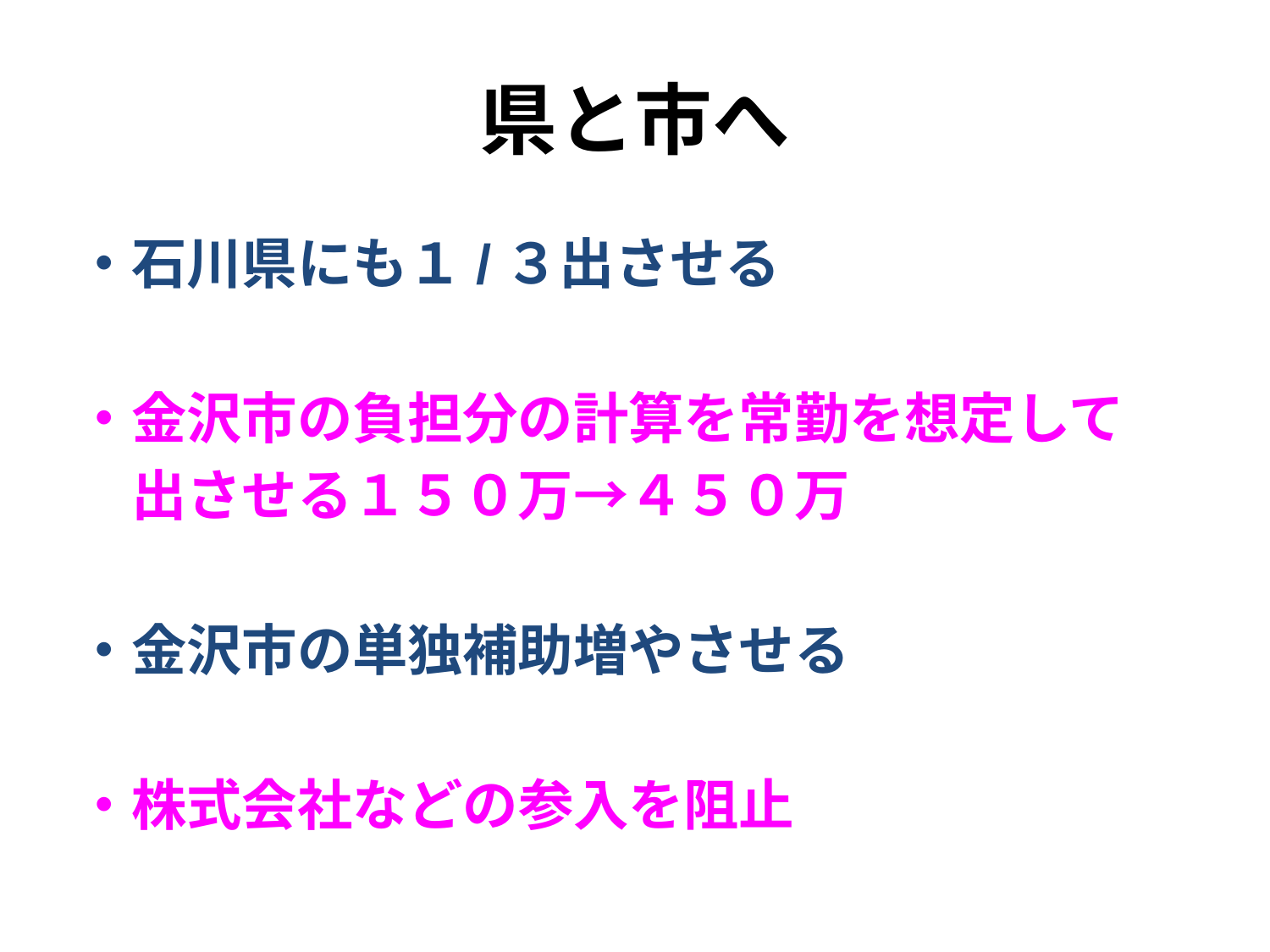

# 県と市へ
・石川県にも１/３出させる

・金沢市の負担分の計算を常勤を想定して
　出させる１５０万→４５０万

・金沢市の単独補助増やさせる

・株式会社などの参入を阻止